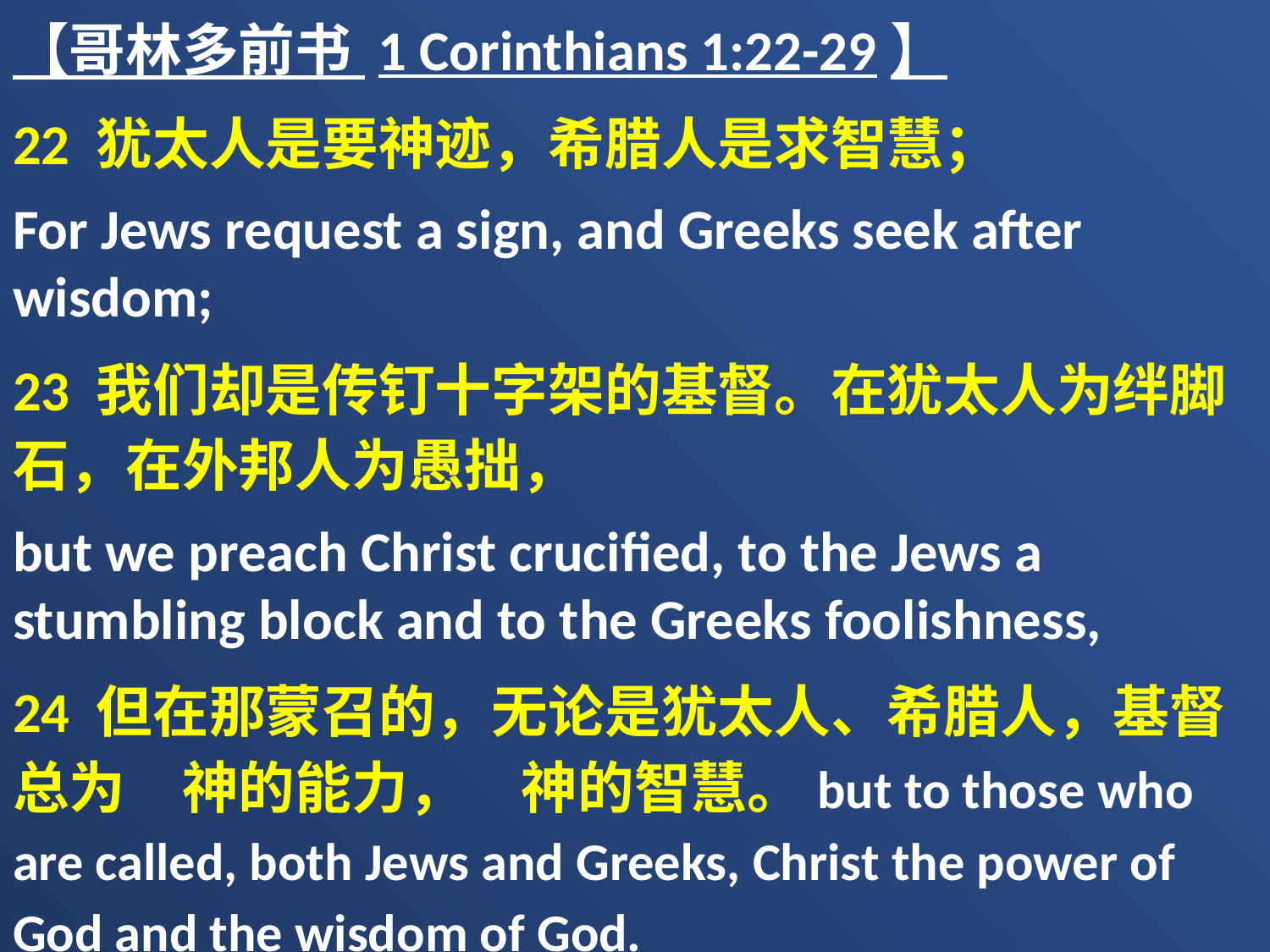

【哥林多前书 1 Corinthians 1:22-29】
22 犹太人是要神迹，希腊人是求智慧；
For Jews request a sign, and Greeks seek after wisdom;
23 我们却是传钉十字架的基督。在犹太人为绊脚石，在外邦人为愚拙，
but we preach Christ crucified, to the Jews a stumbling block and to the Greeks foolishness,
24 但在那蒙召的，无论是犹太人、希腊人，基督总为　神的能力，　神的智慧。but to those who are called, both Jews and Greeks, Christ the power of God and the wisdom of God.